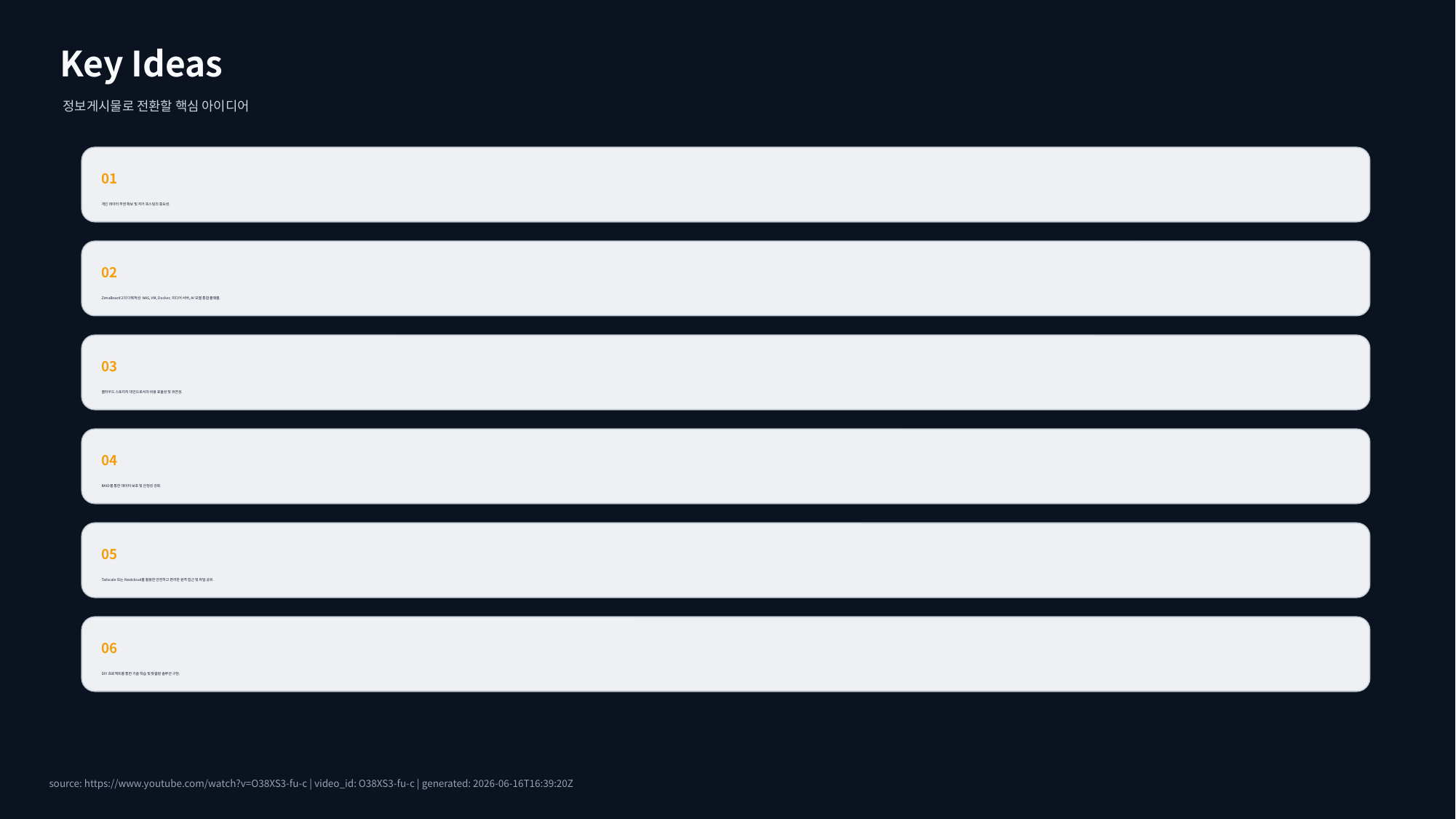

Key Ideas
정보게시물로 전환할 핵심 아이디어

01
개인 데이터 주권 확보 및 자가 호스팅의 중요성.

02
ZimaBoard 2의 다목적성: NAS, VM, Docker, 미디어 서버, AI 모델 통합 플랫폼.

03
클라우드 스토리지 대안으로서의 비용 효율성 및 유연성.

04
RAID를 통한 데이터 보호 및 안정성 강화.

05
Tailscale 또는 Nextcloud를 활용한 안전하고 편리한 원격 접근 및 파일 공유.

06
DIY 프로젝트를 통한 기술 학습 및 맞춤형 솔루션 구현.
source: https://www.youtube.com/watch?v=O38XS3-fu-c | video_id: O38XS3-fu-c | generated: 2026-06-16T16:39:20Z